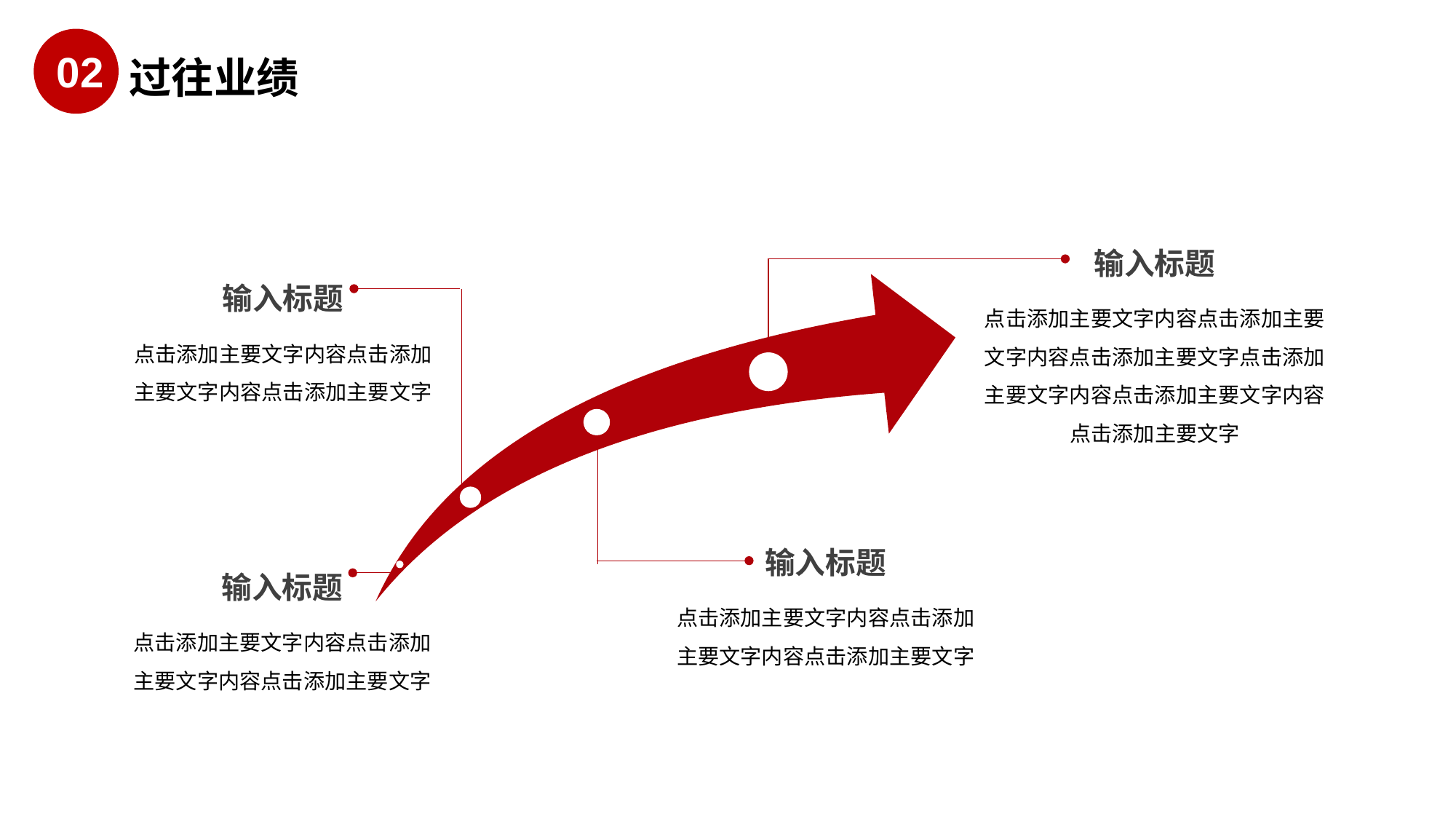

输入标题
点击添加主要文字内容点击添加主要文字内容点击添加主要文字点击添加主要文字内容点击添加主要文字内容点击添加主要文字

输入标题
点击添加主要文字内容点击添加主要文字内容点击添加主要文字
输入标题
点击添加主要文字内容点击添加主要文字内容点击添加主要文字
输入标题
点击添加主要文字内容点击添加主要文字内容点击添加主要文字